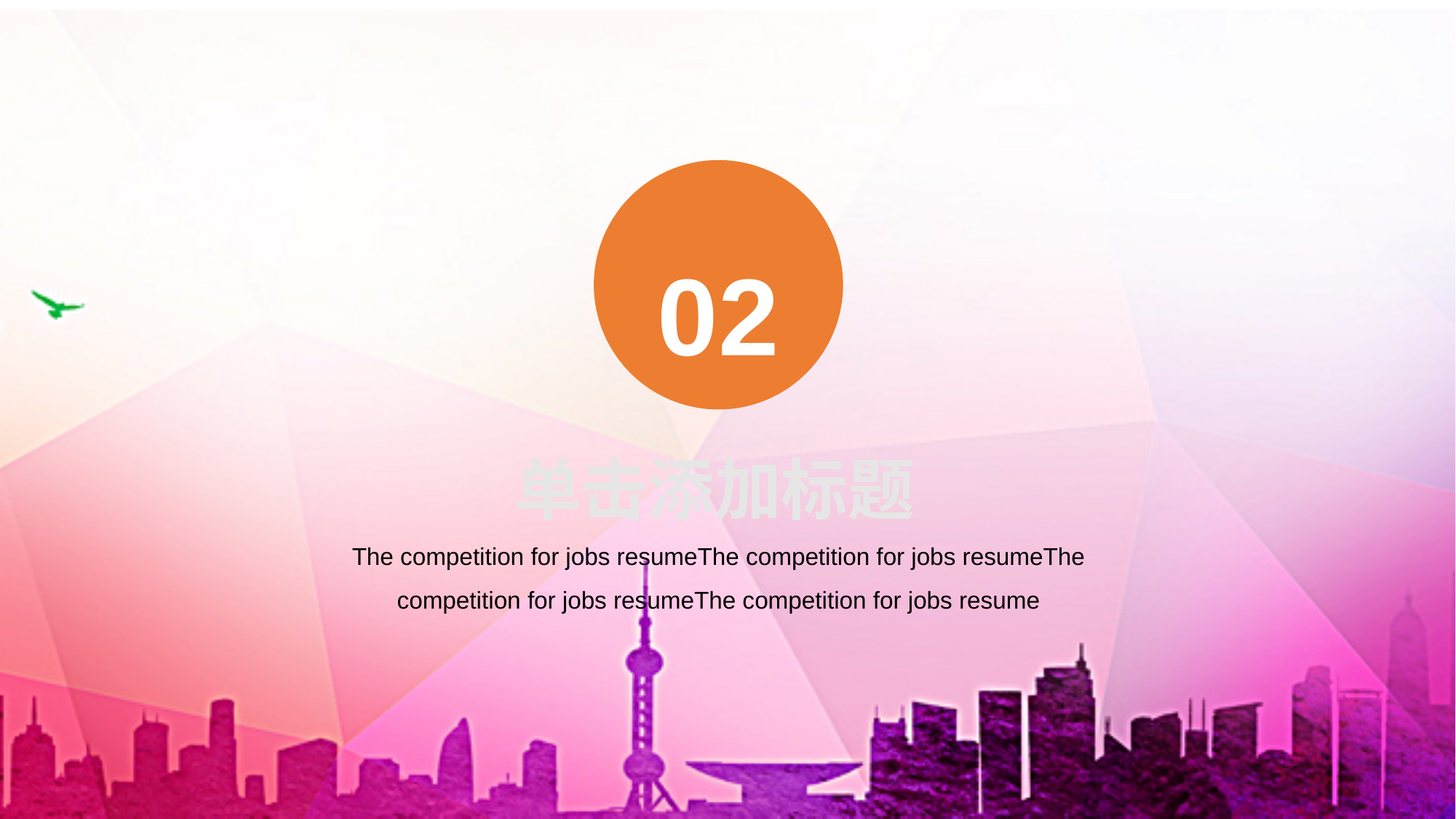

02
单击添加标题
The competition for jobs resumeThe competition for jobs resumeThe competition for jobs resumeThe competition for jobs resume